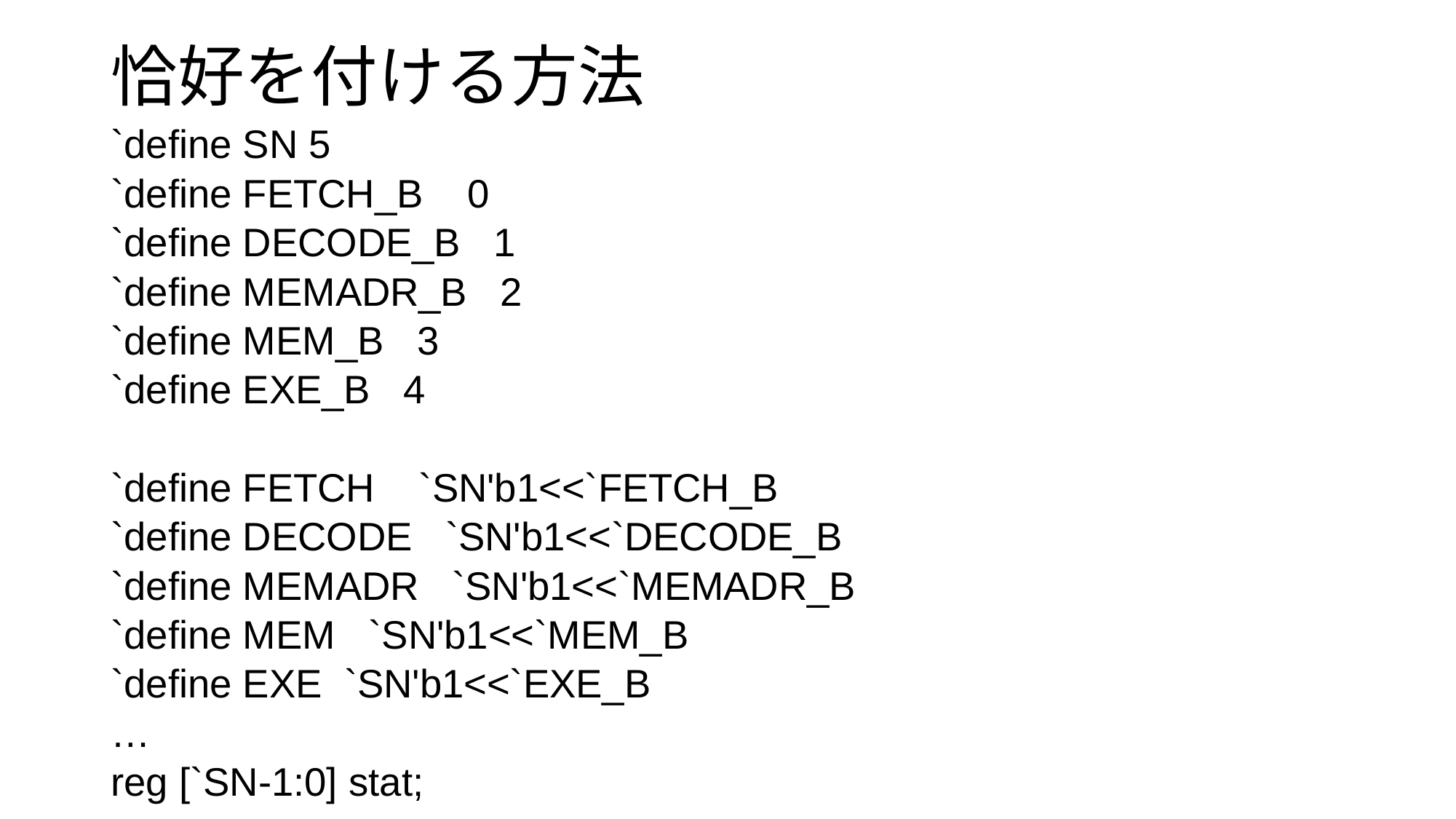

# 恰好を付ける方法
`define SN 5
`define FETCH_B    0
`define DECODE_B   1
`define MEMADR_B   2
`define MEM_B   3
`define EXE_B   4

`define FETCH    `SN'b1<<`FETCH_B
`define DECODE   `SN'b1<<`DECODE_B
`define MEMADR   `SN'b1<<`MEMADR_B
`define MEM   `SN'b1<<`MEM_B
`define EXE  `SN'b1<<`EXE_B
…
reg [`SN-1:0] stat;